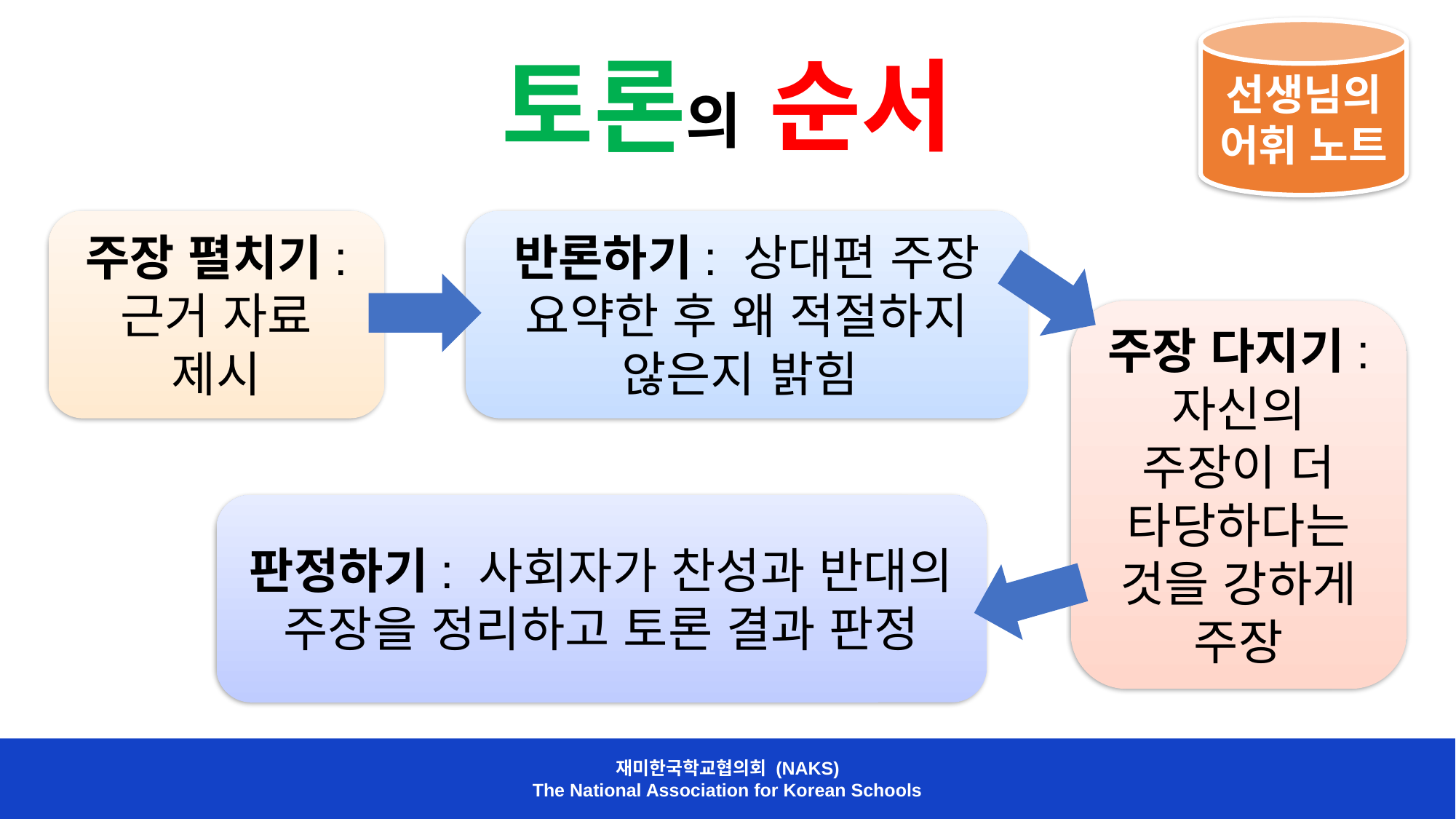

선생님의 어휘 노트
토론의 순서
주장 펼치기: 근거 자료 제시
반론하기: 상대편 주장 요약한 후 왜 적절하지 않은지 밝힘

주장 다지기: 자신의 주장이 더 타당하다는 것을 강하게 주장
판정하기: 사회자가 찬성과 반대의 주장을 정리하고 토론 결과 판정

재미한국학교협의회 (NAKS)
The National Association for Korean Schools